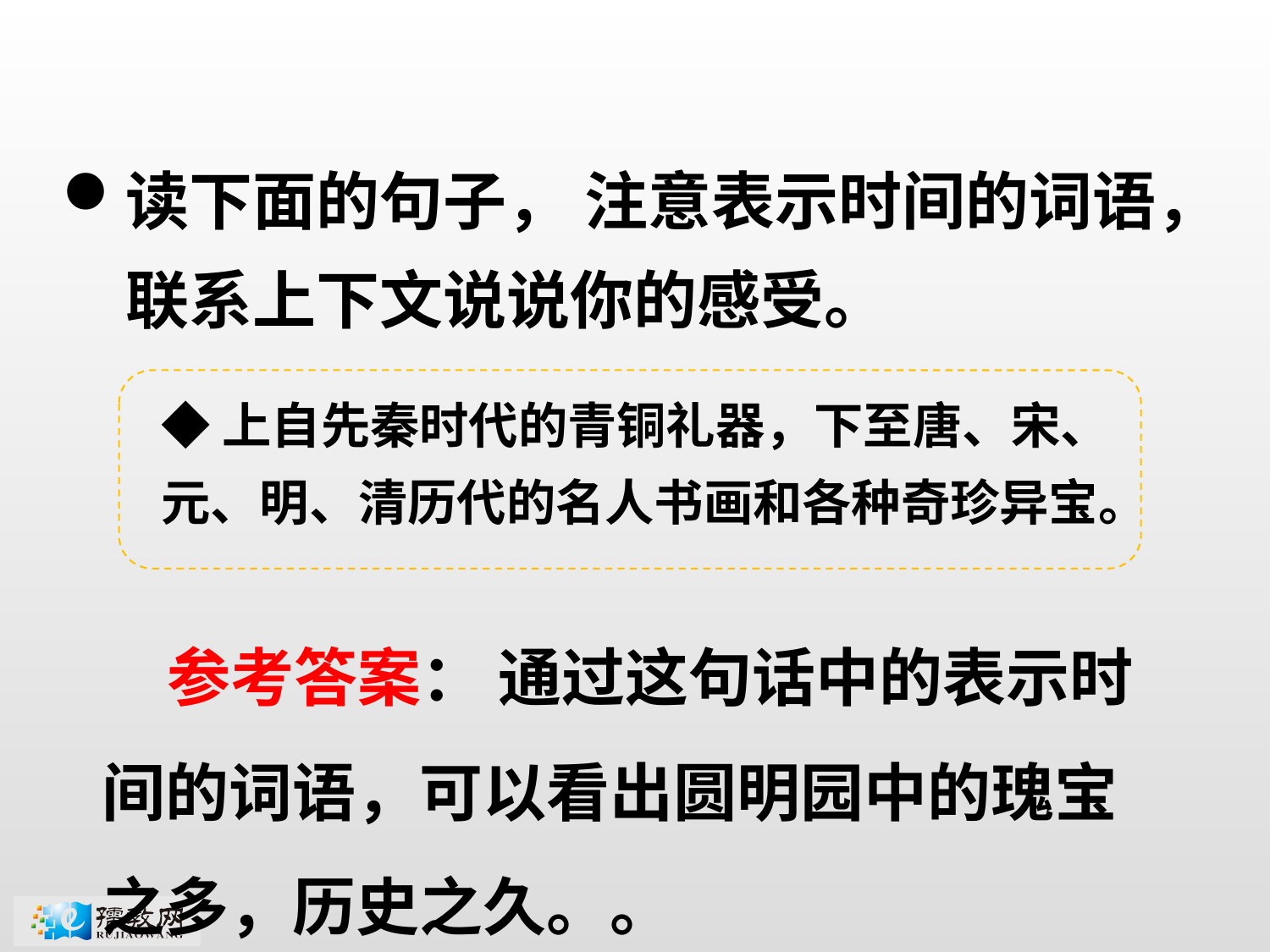

读下面的句子， 注意表示时间的词语，联系上下文说说你的感受。

◆上自先秦时代的青铜礼器，下至唐、宋、元、明、清历代的名人书画和各种奇珍异宝。
   参考答案： 通过这句话中的表示时间的词语，可以看出圆明园中的瑰宝之多，历史之久。。